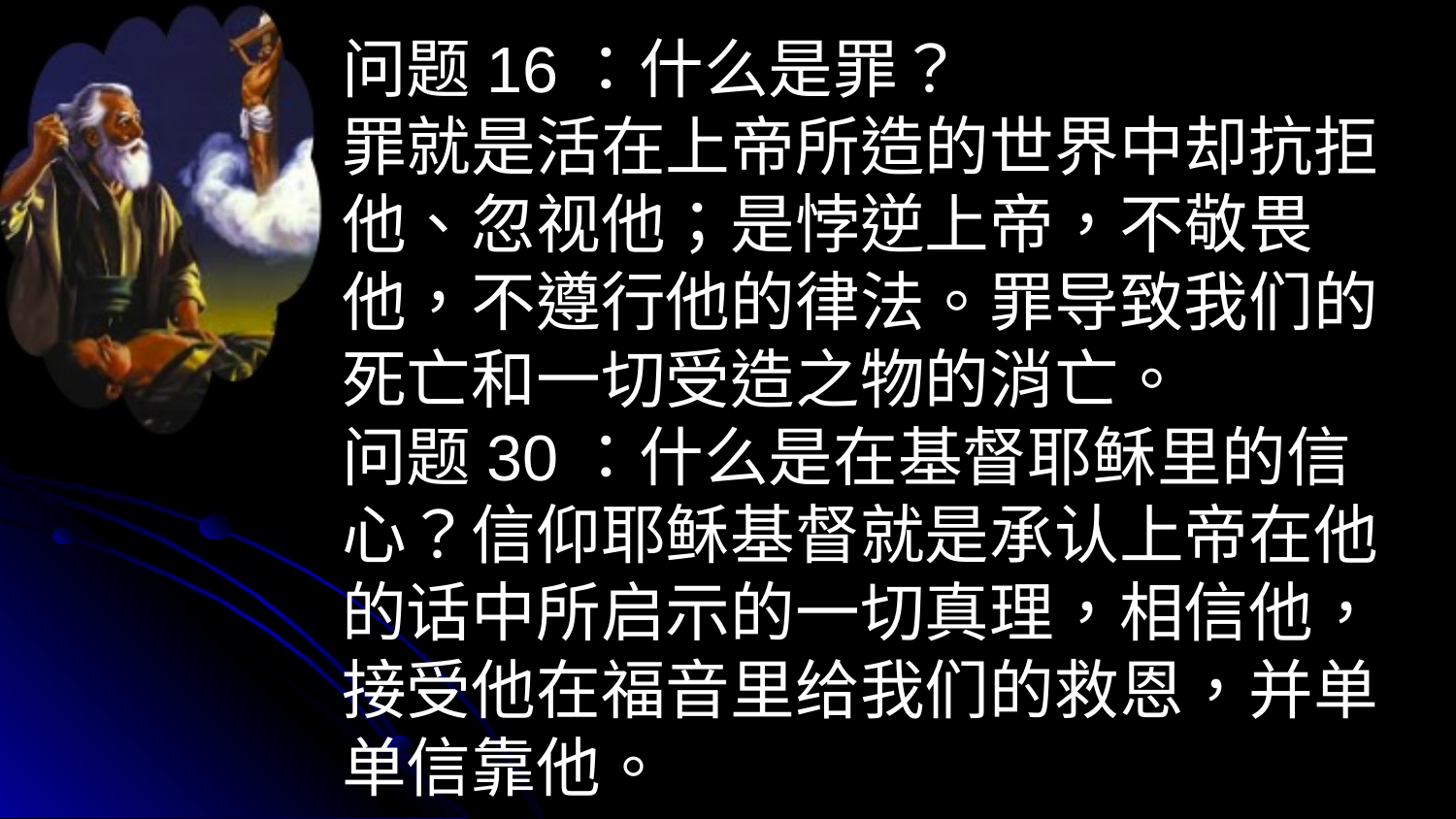

问题16：什么是罪？
罪就是活在上帝所造的世界中却抗拒他、忽视他；是悖逆上帝，不敬畏他，不遵行他的律法。罪导致我们的死亡和一切受造之物的消亡。
问题30：什么是在基督耶稣里的信心？信仰耶稣基督就是承认上帝在他的话中所启示的一切真理，相信他，接受他在福音里给我们的救恩，并单单信靠他。